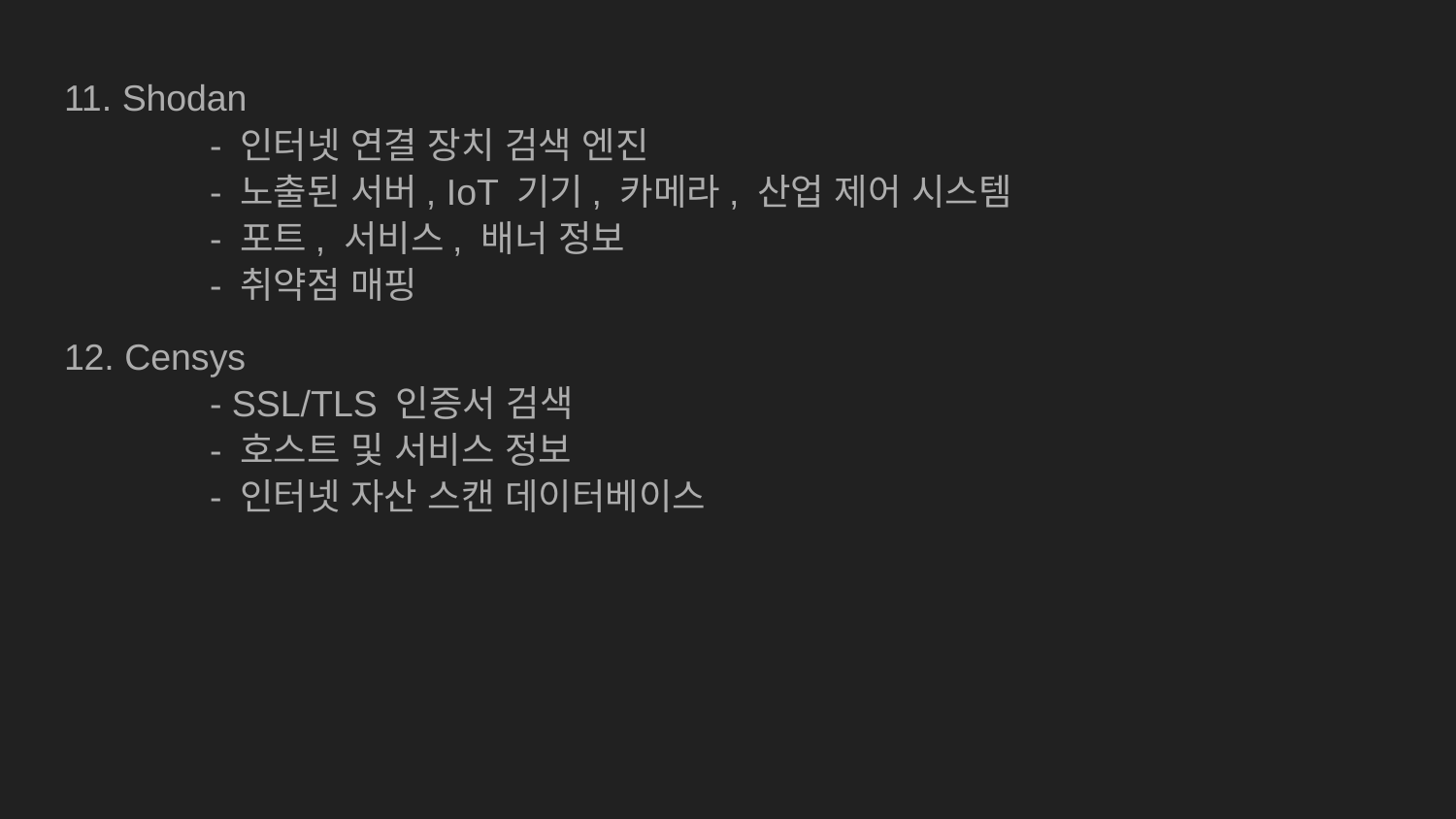

11. Shodan
	- 인터넷 연결 장치 검색 엔진
	- 노출된 서버, IoT 기기, 카메라, 산업 제어 시스템
	- 포트, 서비스, 배너 정보
	- 취약점 매핑
12. Censys
	- SSL/TLS 인증서 검색
	- 호스트 및 서비스 정보
	- 인터넷 자산 스캔 데이터베이스